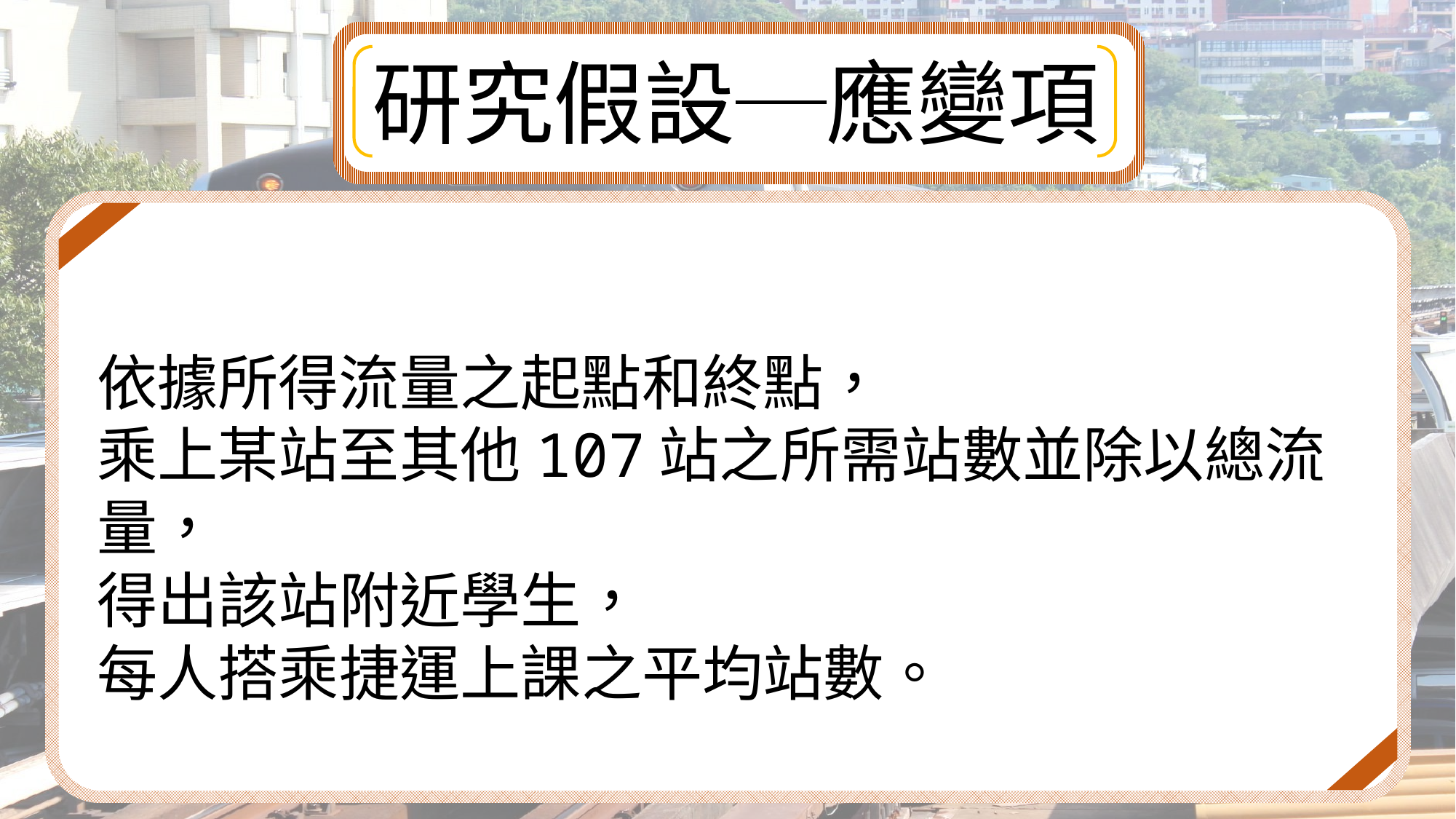

研究假設─應變項

依據所得流量之起點和終點，
乘上某站至其他107站之所需站數並除以總流量，
得出該站附近學生，
每人搭乘捷運上課之平均站數。